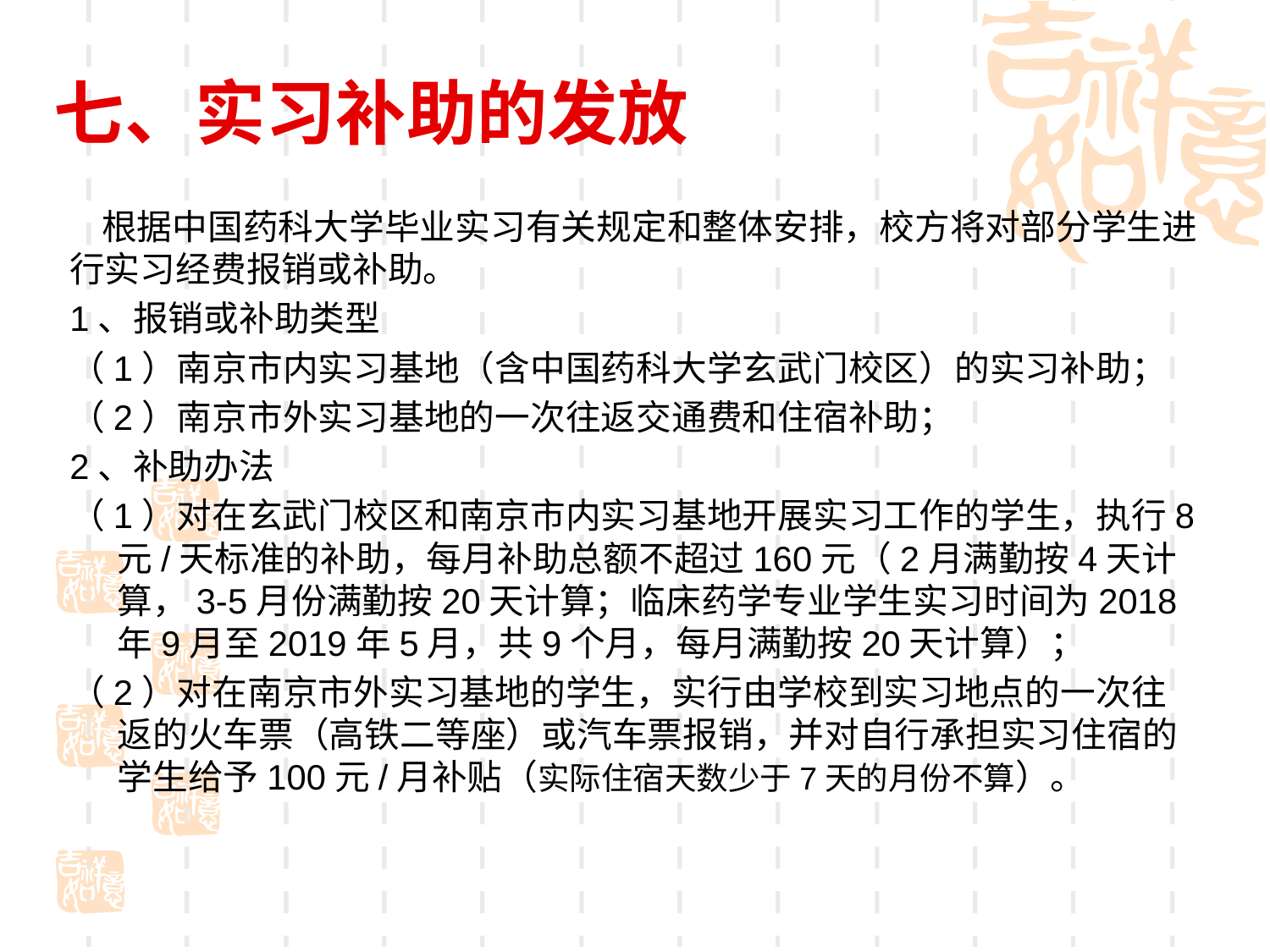

# 七、实习补助的发放
    根据中国药科大学毕业实习有关规定和整体安排，校方将对部分学生进行实习经费报销或补助。
1、报销或补助类型
（1）南京市内实习基地（含中国药科大学玄武门校区）的实习补助；
（2）南京市外实习基地的一次往返交通费和住宿补助；
2、补助办法
（1）对在玄武门校区和南京市内实习基地开展实习工作的学生，执行8元/天标准的补助，每月补助总额不超过160元（2月满勤按4天计算，3-5月份满勤按20天计算；临床药学专业学生实习时间为2018年9月至2019年5月，共9个月，每月满勤按20天计算）；
（2）对在南京市外实习基地的学生，实行由学校到实习地点的一次往返的火车票（高铁二等座）或汽车票报销，并对自行承担实习住宿的学生给予100元/月补贴（实际住宿天数少于7天的月份不算）。